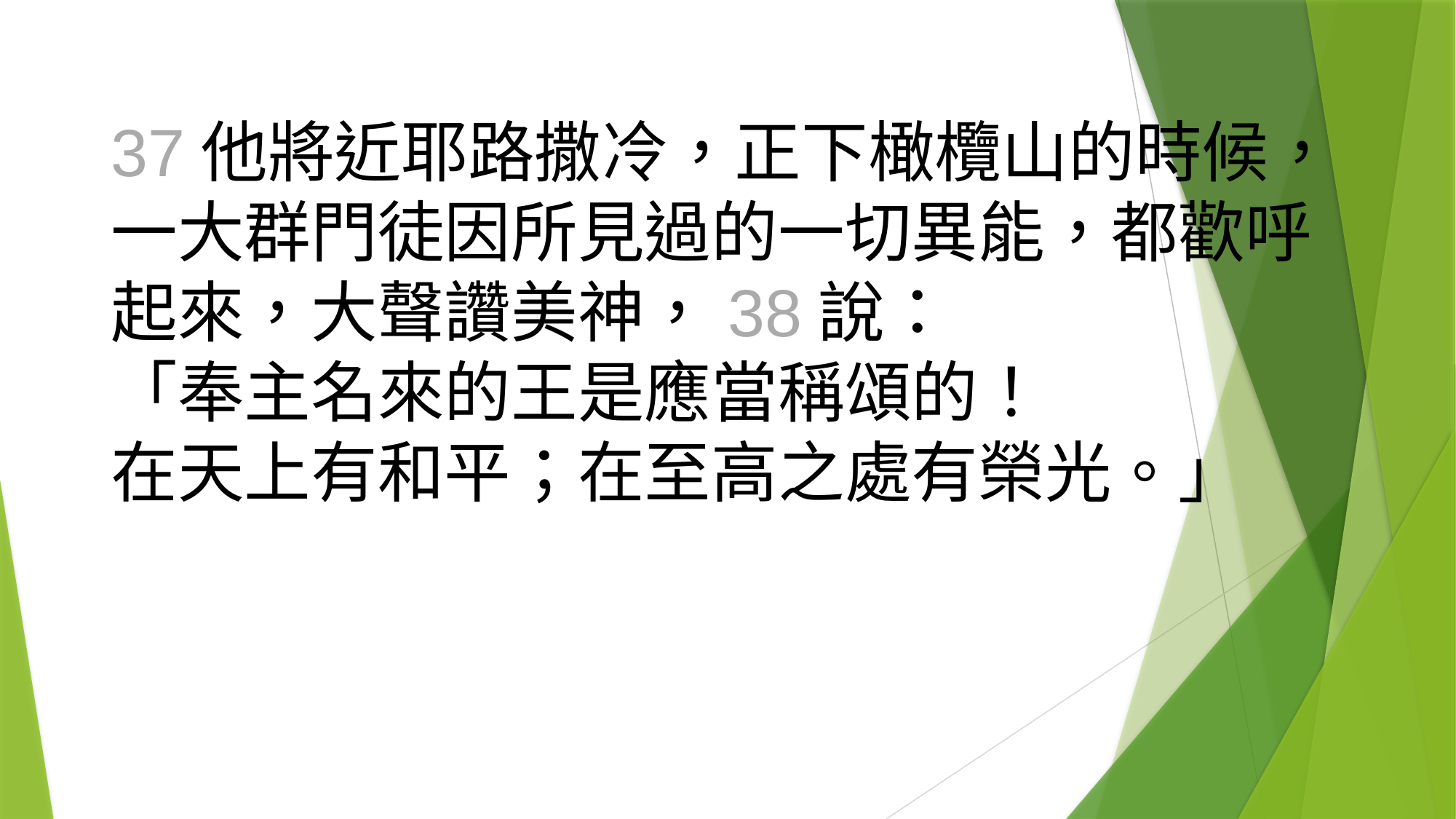

37他將近耶路撒冷，正下橄欖山的時候，一大群門徒因所見過的一切異能，都歡呼起來，大聲讚美神，38說：
「奉主名來的王是應當稱頌的！
在天上有和平；在至高之處有榮光。」